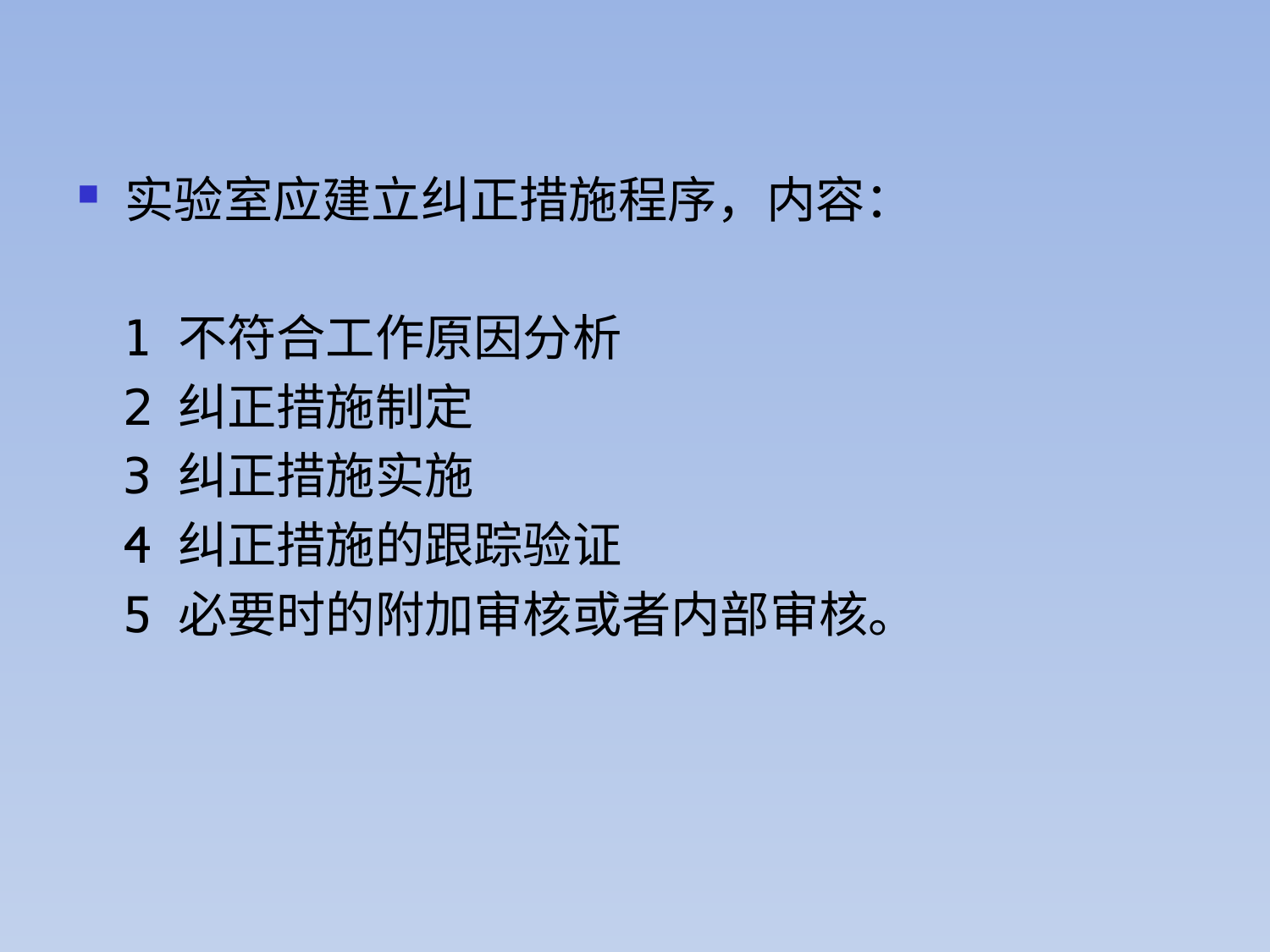

实验室应建立纠正措施程序，内容：

   1 不符合工作原因分析
   2 纠正措施制定
   3 纠正措施实施
   4 纠正措施的跟踪验证
   5 必要时的附加审核或者内部审核。